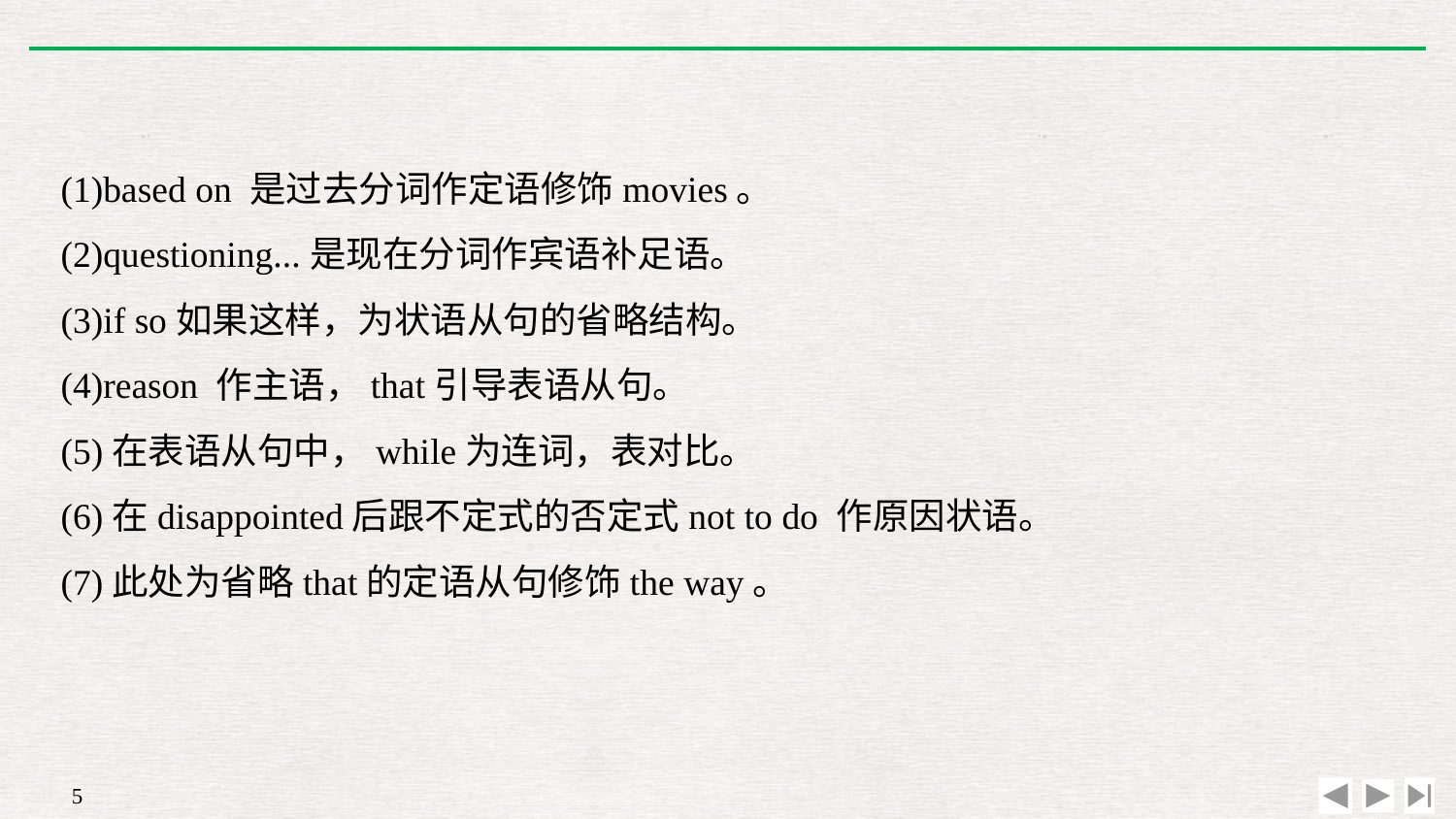

(1)based on 是过去分词作定语修饰movies。
(2)questioning...是现在分词作宾语补足语。
(3)if so如果这样，为状语从句的省略结构。
(4)reason 作主语，that引导表语从句。
(5)在表语从句中，while为连词，表对比。
(6)在disappointed后跟不定式的否定式not to do 作原因状语。
(7)此处为省略that的定语从句修饰the way。